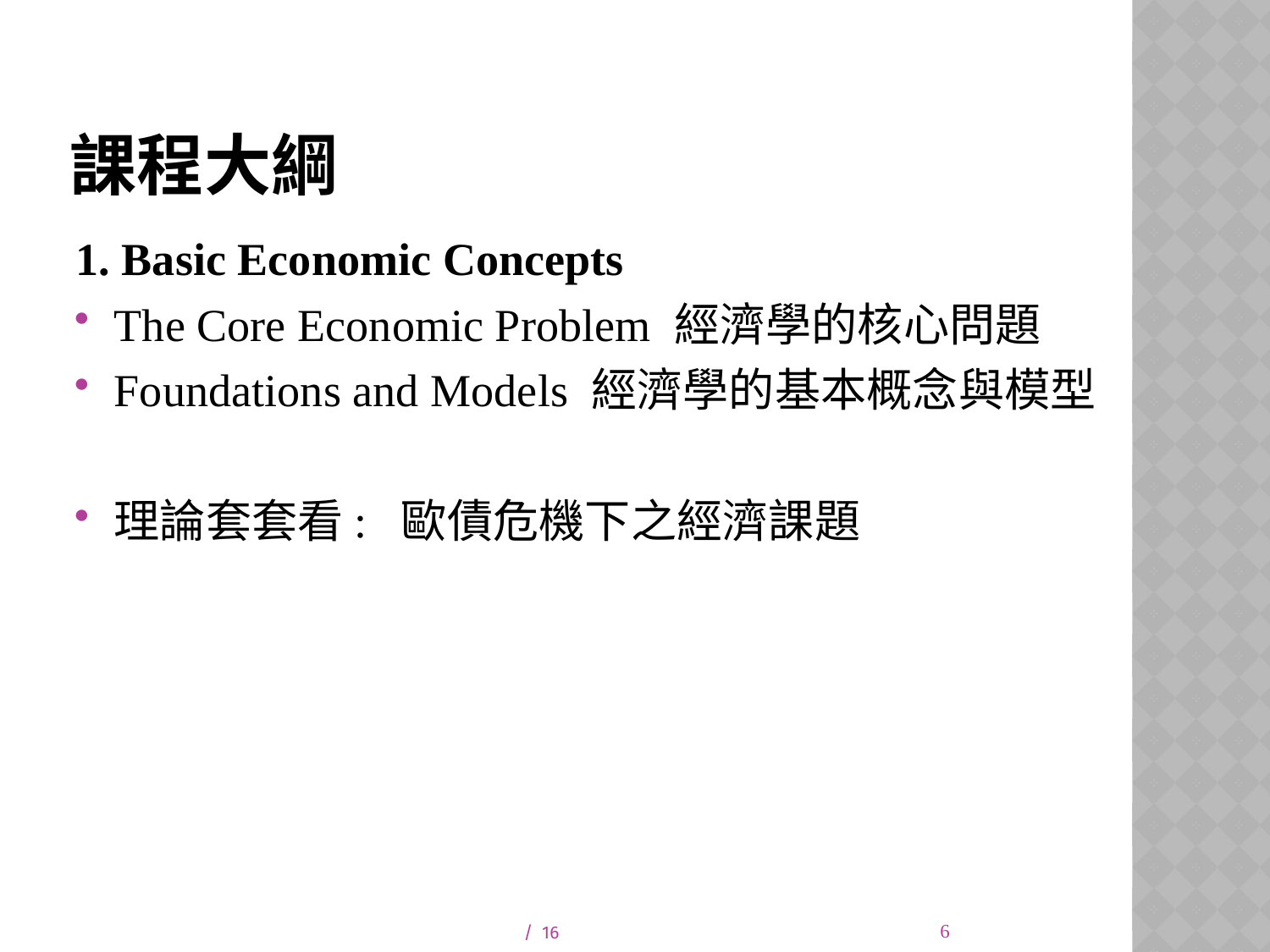

# 課程大綱
1. Basic Economic Concepts
The Core Economic Problem 經濟學的核心問題
Foundations and Models 經濟學的基本概念與模型

理論套套看:  歐債危機下之經濟課題

6
/  16